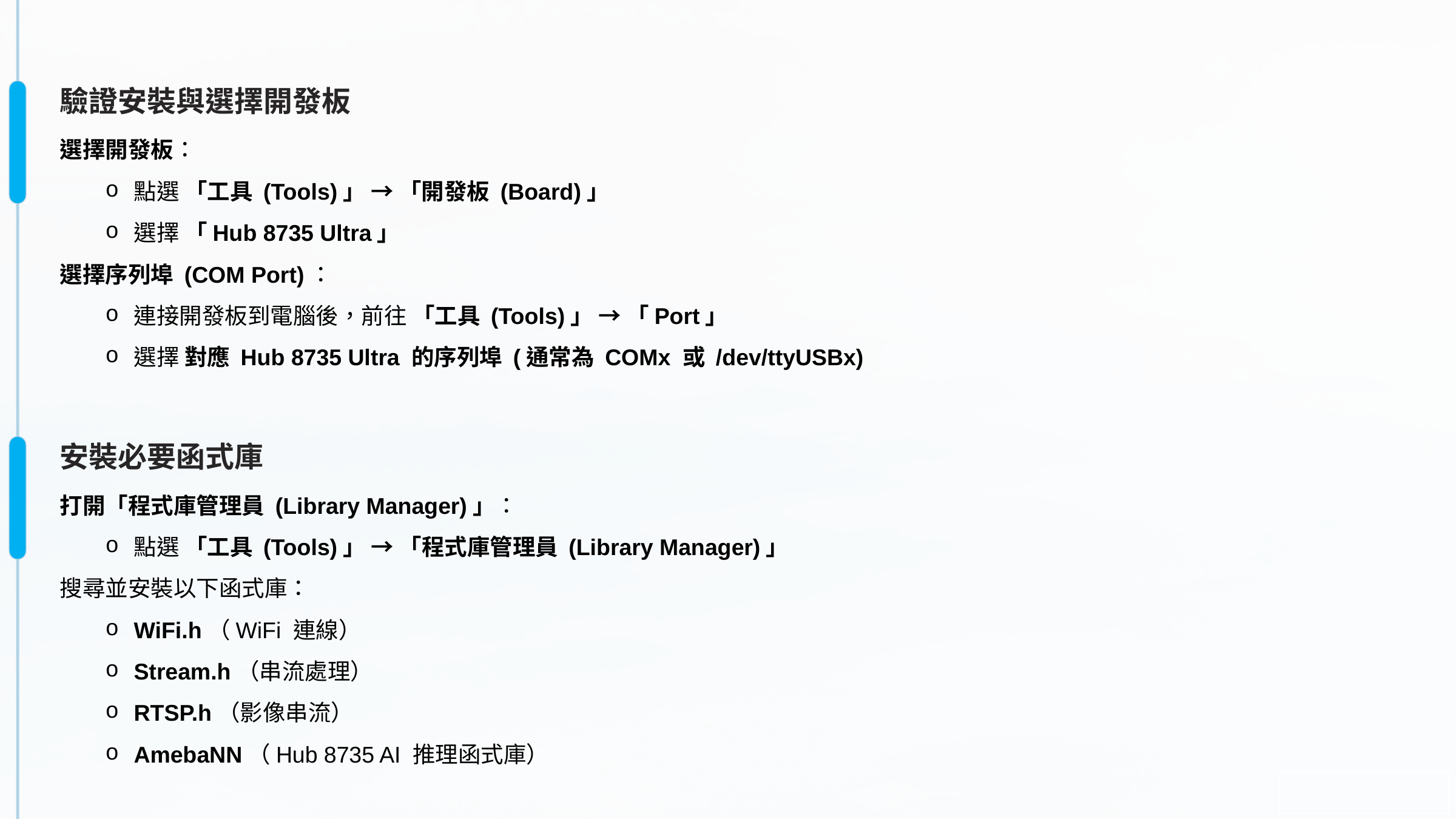

驗證安裝與選擇開發板
選擇開發板：
點選 「工具 (Tools)」 → 「開發板 (Board)」
選擇 「Hub 8735 Ultra」
選擇序列埠 (COM Port)：
連接開發板到電腦後，前往 「工具 (Tools)」 → 「Port」
選擇 對應 Hub 8735 Ultra 的序列埠 (通常為 COMx 或 /dev/ttyUSBx)

安裝必要函式庫
打開「程式庫管理員 (Library Manager)」：
點選 「工具 (Tools)」 → 「程式庫管理員 (Library Manager)」
搜尋並安裝以下函式庫：
WiFi.h（WiFi 連線）
Stream.h（串流處理）
RTSP.h（影像串流）
AmebaNN（Hub 8735 AI 推理函式庫）